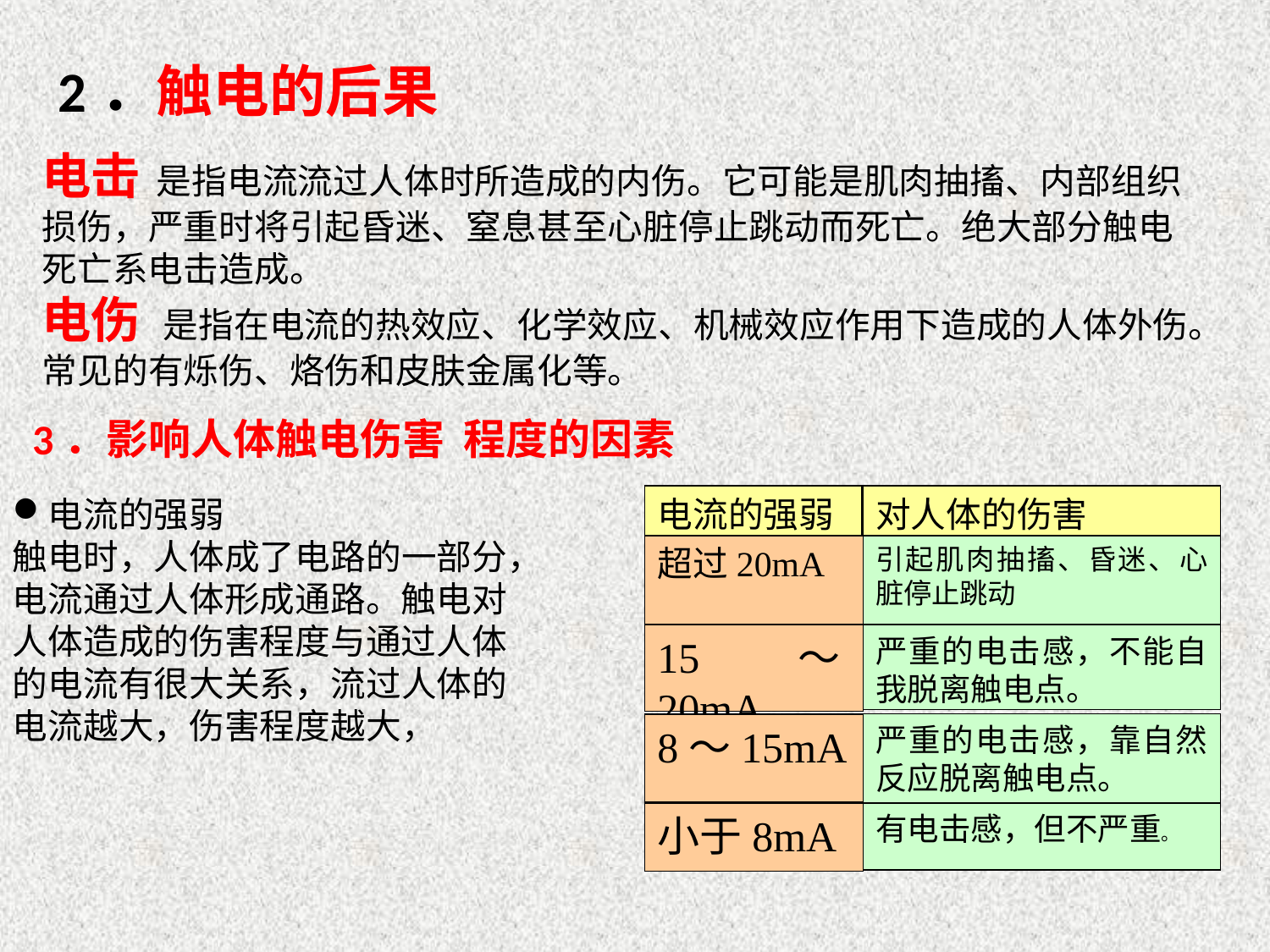

2．触电的后果
电击  是指电流流过人体时所造成的内伤。它可能是肌肉抽搐、内部组织损伤，严重时将引起昏迷、窒息甚至心脏停止跳动而死亡。绝大部分触电死亡系电击造成。
电伤  是指在电流的热效应、化学效应、机械效应作用下造成的人体外伤。常见的有烁伤、烙伤和皮肤金属化等。
3．影响人体触电伤害  程度的因素
电流的强弱
触电时，人体成了电路的一部分，电流通过人体形成通路。触电对人体造成的伤害程度与通过人体的电流有很大关系，流过人体的电流越大，伤害程度越大，
电流的强弱
对人体的伤害
超过20mA

引起肌肉抽搐、昏迷、心脏停止跳动
15～20mA

严重的电击感，不能自我脱离触电点。
8～15mA

严重的电击感，靠自然反应脱离触电点。
小于8mA

有电击感，但不严重。